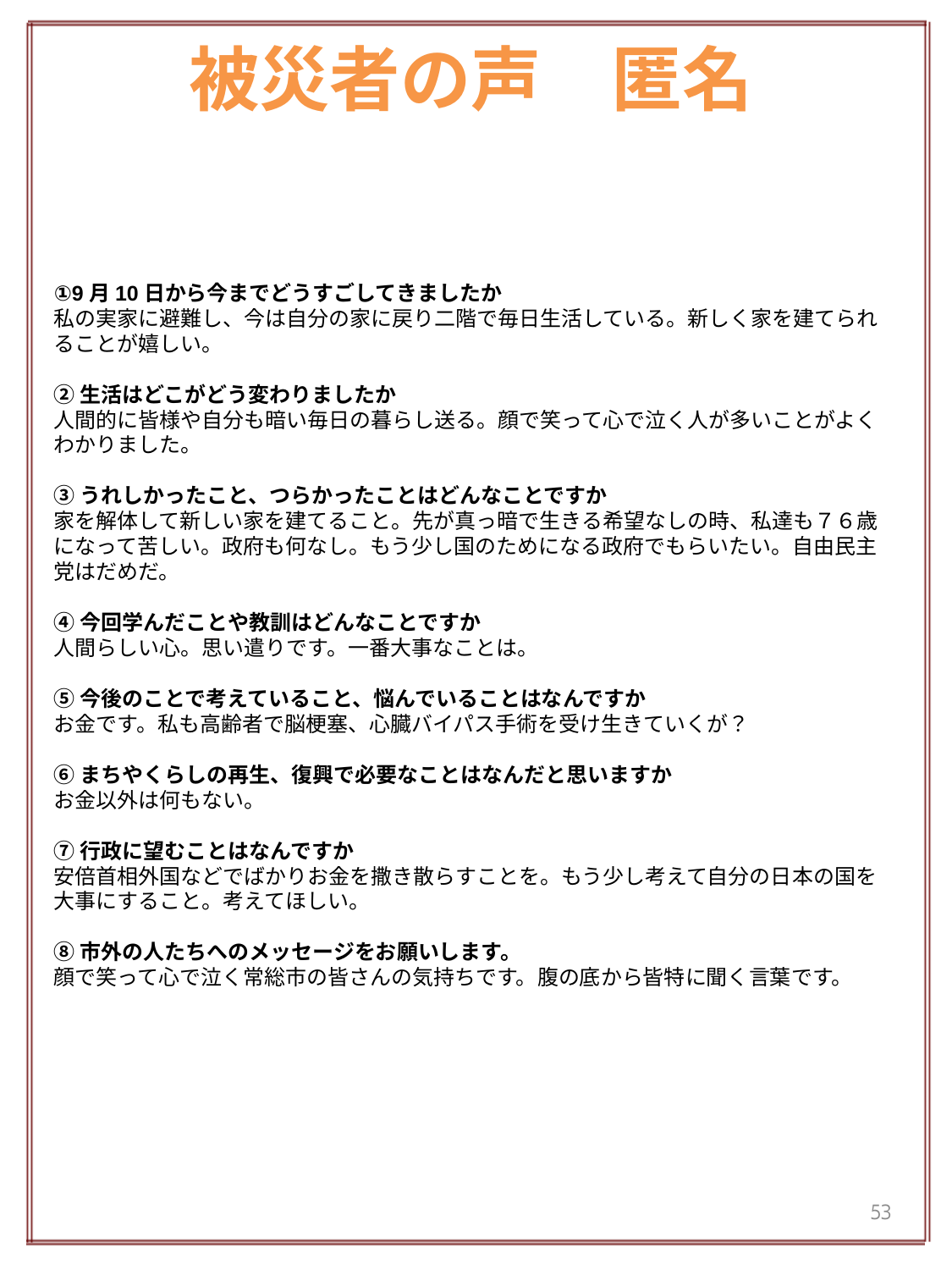

# 被災者の声　匿名
①9月10日から今までどうすごしてきましたか
私の実家に避難し、今は自分の家に戻り二階で毎日生活している。新しく家を建てられることが嬉しい。

②生活はどこがどう変わりましたか
人間的に皆様や自分も暗い毎日の暮らし送る。顔で笑って心で泣く人が多いことがよくわかりました。

③うれしかったこと、つらかったことはどんなことですか
家を解体して新しい家を建てること。先が真っ暗で生きる希望なしの時、私達も７６歳になって苦しい。政府も何なし。もう少し国のためになる政府でもらいたい。自由民主党はだめだ。

④今回学んだことや教訓はどんなことですか
人間らしい心。思い遣りです。一番大事なことは。

⑤今後のことで考えていること、悩んでいることはなんですか
お金です。私も高齢者で脳梗塞、心臓バイパス手術を受け生きていくが？

⑥まちやくらしの再生、復興で必要なことはなんだと思いますか
お金以外は何もない。

⑦行政に望むことはなんですか
安倍首相外国などでばかりお金を撒き散らすことを。もう少し考えて自分の日本の国を大事にすること。考えてほしい。

⑧市外の人たちへのメッセージをお願いします。
顔で笑って心で泣く常総市の皆さんの気持ちです。腹の底から皆特に聞く言葉です。
53